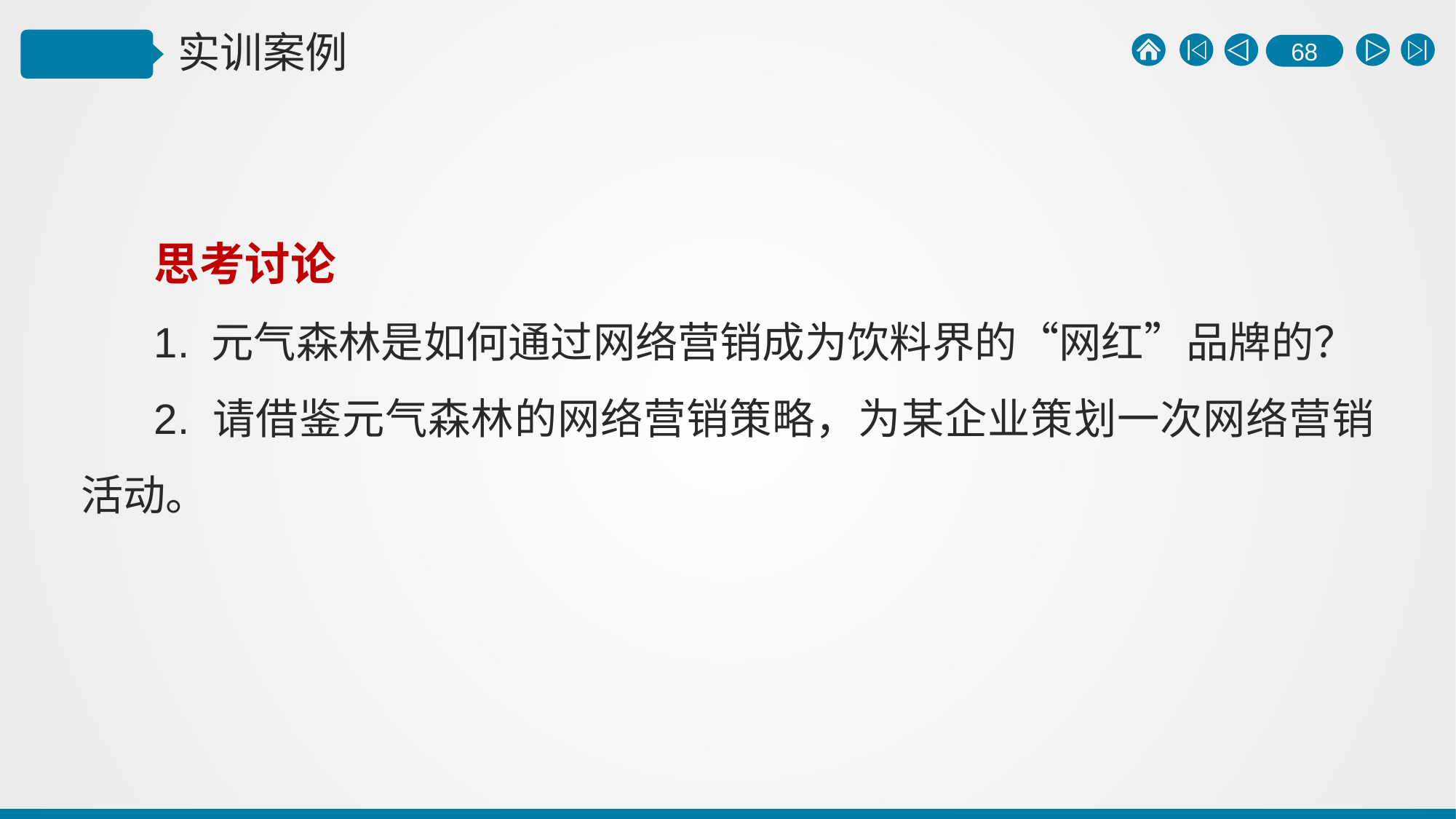

思考讨论
1. 元气森林是如何通过网络营销成为饮料界的“网红”品牌的？
2. 请借鉴元气森林的网络营销策略，为某企业策划一次网络营销活动。